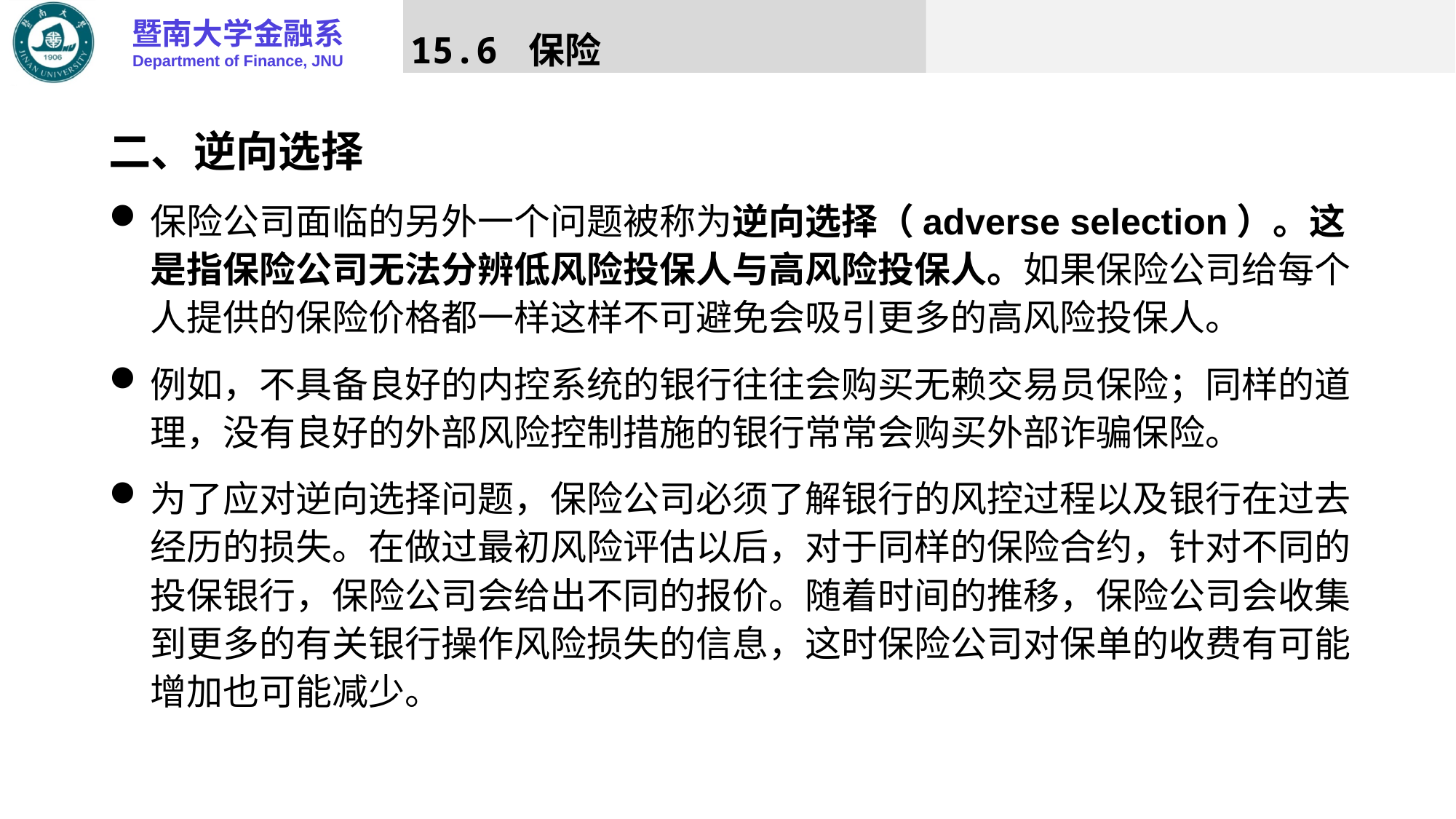

15.6 保险
二、逆向选择
保险公司面临的另外一个问题被称为逆向选择（adverse selection）。这是指保险公司无法分辨低风险投保人与高风险投保人。如果保险公司给每个人提供的保险价格都一样这样不可避免会吸引更多的高风险投保人。
例如，不具备良好的内控系统的银行往往会购买无赖交易员保险；同样的道理，没有良好的外部风险控制措施的银行常常会购买外部诈骗保险。
为了应对逆向选择问题，保险公司必须了解银行的风控过程以及银行在过去经历的损失。在做过最初风险评估以后，对于同样的保险合约，针对不同的投保银行，保险公司会给出不同的报价。随着时间的推移，保险公司会收集到更多的有关银行操作风险损失的信息，这时保险公司对保单的收费有可能增加也可能减少。